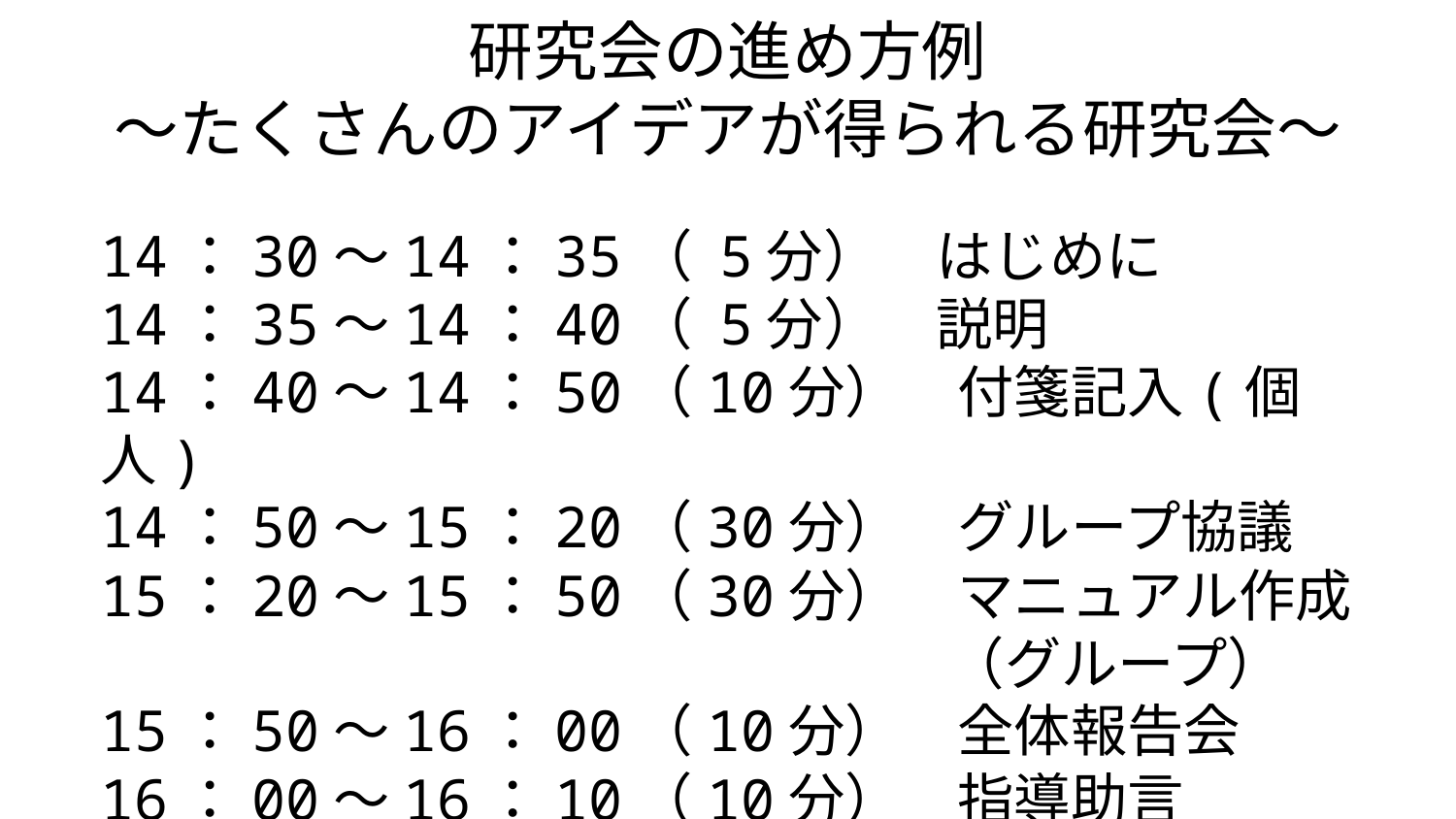

# 研究会の進め方例 ～たくさんのアイデアが得られる研究会～

14：30～14：35（ 5分）　はじめに
14：35～14：40（ 5分）　説明
14：40～14：50（10分）　付箋記入(個人)
14：50～15：20（30分）　グループ協議
15：20～15：50（30分）　マニュアル作成
　　　　　　　　　　　　　　　（グループ）
15：50～16：00（10分）　全体報告会
16：00～16：10（10分）　指導助言